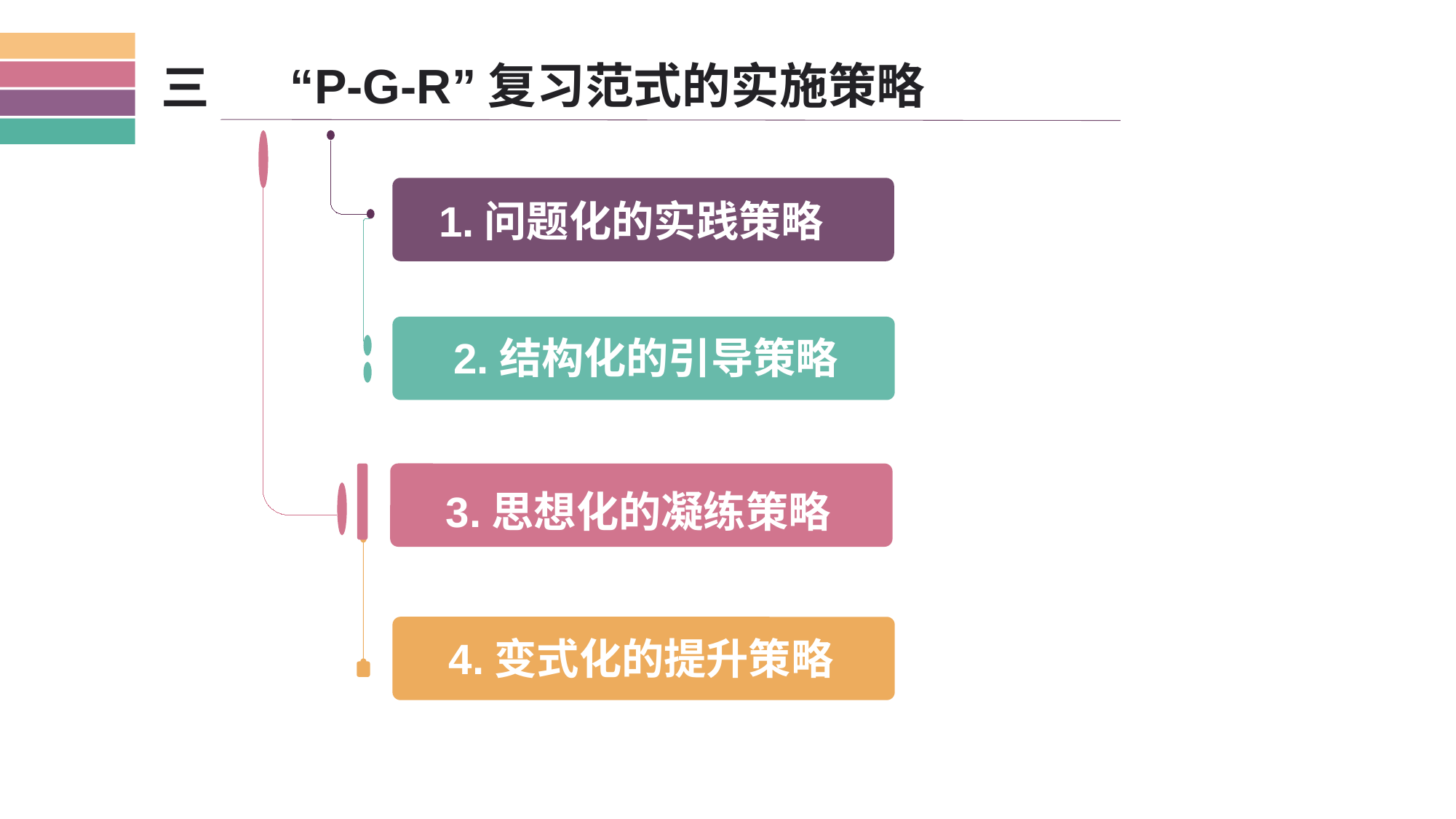

三
“P-G-R”复习范式的实施策略

1.问题化的实践策略

2.结构化的引导策略

3.思想化的凝练策略

4.变式化的提升策略